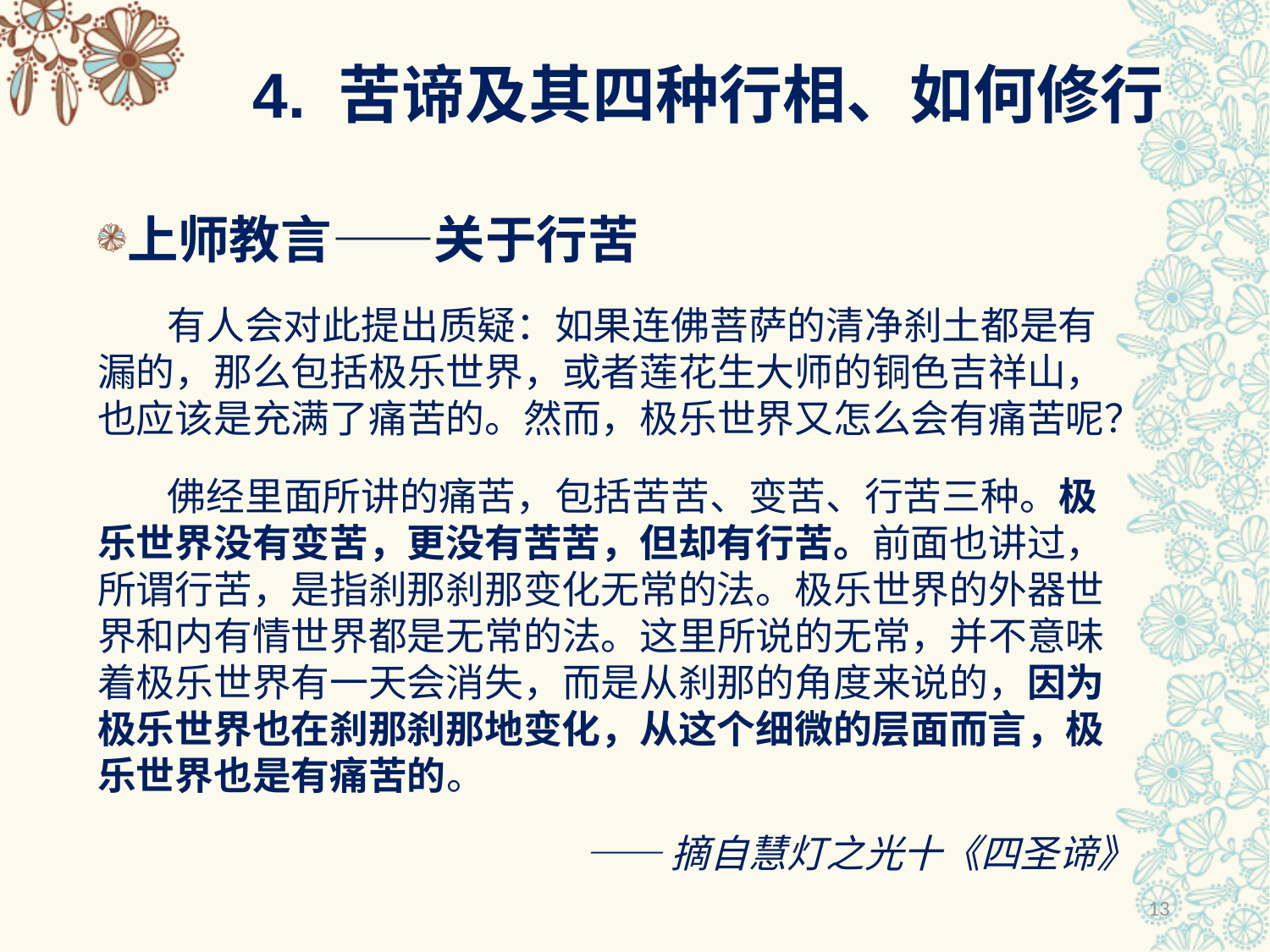

# 4. 苦谛及其四种行相、如何修行
上师教言——关于行苦
       有人会对此提出质疑：如果连佛菩萨的清净刹土都是有漏的，那么包括极乐世界，或者莲花生大师的铜色吉祥山，也应该是充满了痛苦的。然而，极乐世界又怎么会有痛苦呢？
       佛经里面所讲的痛苦，包括苦苦、变苦、行苦三种。极乐世界没有变苦，更没有苦苦，但却有行苦。前面也讲过，所谓行苦，是指刹那刹那变化无常的法。极乐世界的外器世界和内有情世界都是无常的法。这里所说的无常，并不意味着极乐世界有一天会消失，而是从刹那的角度来说的，因为极乐世界也在刹那刹那地变化，从这个细微的层面而言，极乐世界也是有痛苦的。
——摘自慧灯之光十《四圣谛》

13